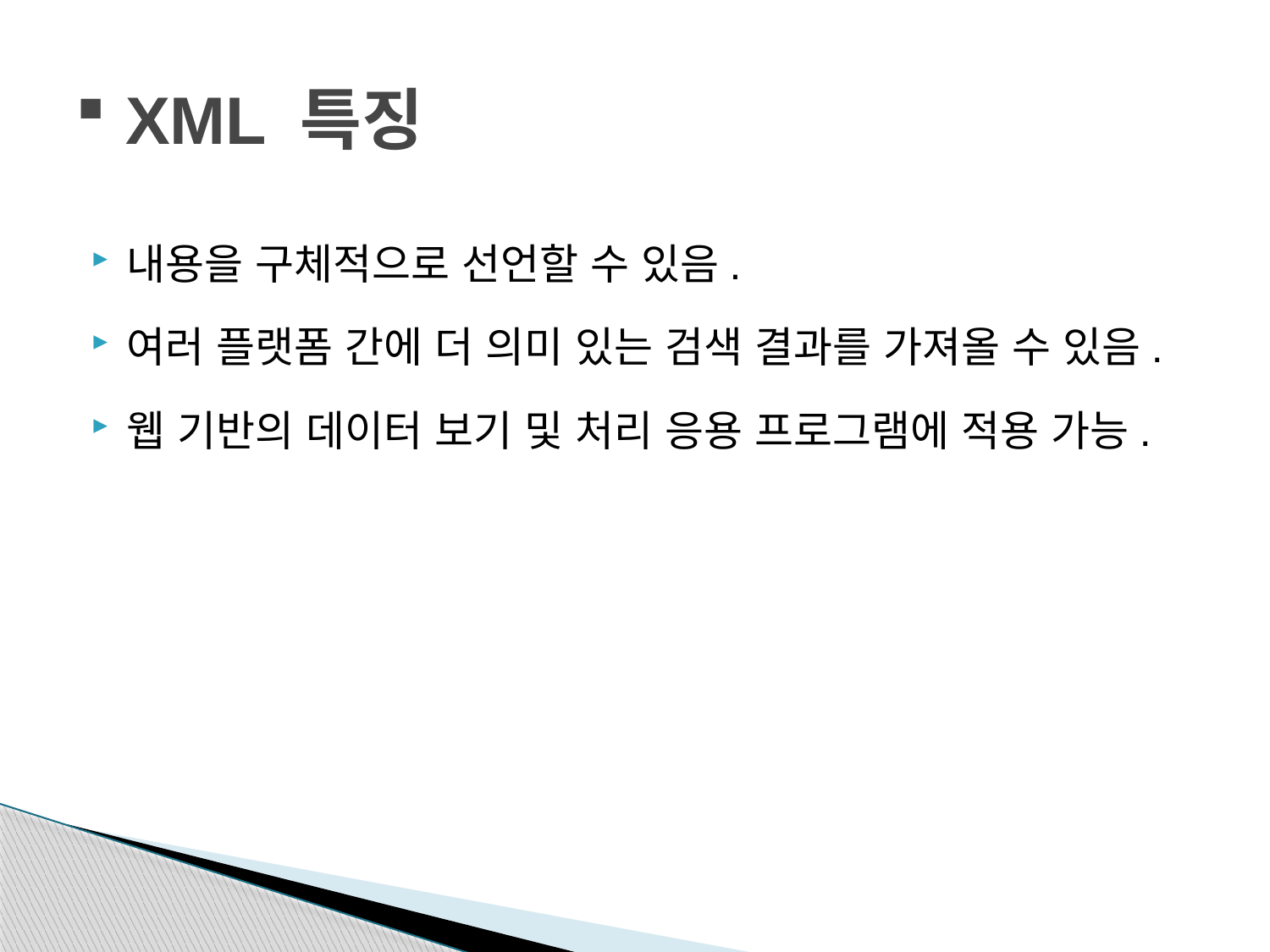

# XML 특징
내용을 구체적으로 선언할 수 있음.
여러 플랫폼 간에 더 의미 있는 검색 결과를 가져올 수 있음.
웹 기반의 데이터 보기 및 처리 응용 프로그램에 적용 가능.